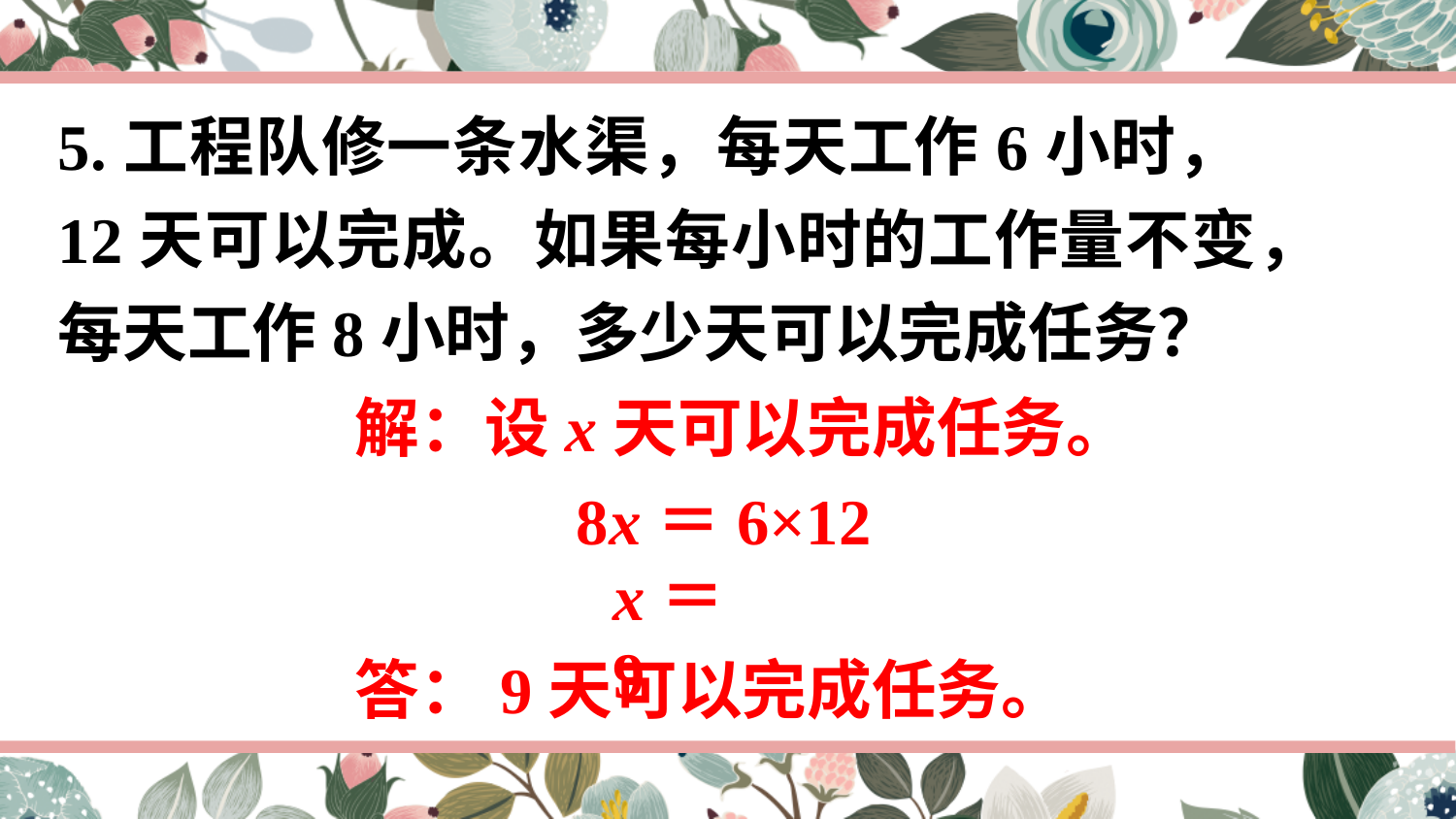

5.工程队修一条水渠，每天工作6小时，12天可以完成。如果每小时的工作量不变，每天工作8小时，多少天可以完成任务？
解：设x天可以完成任务。
8x＝6×12
x＝9
答：9天可以完成任务。